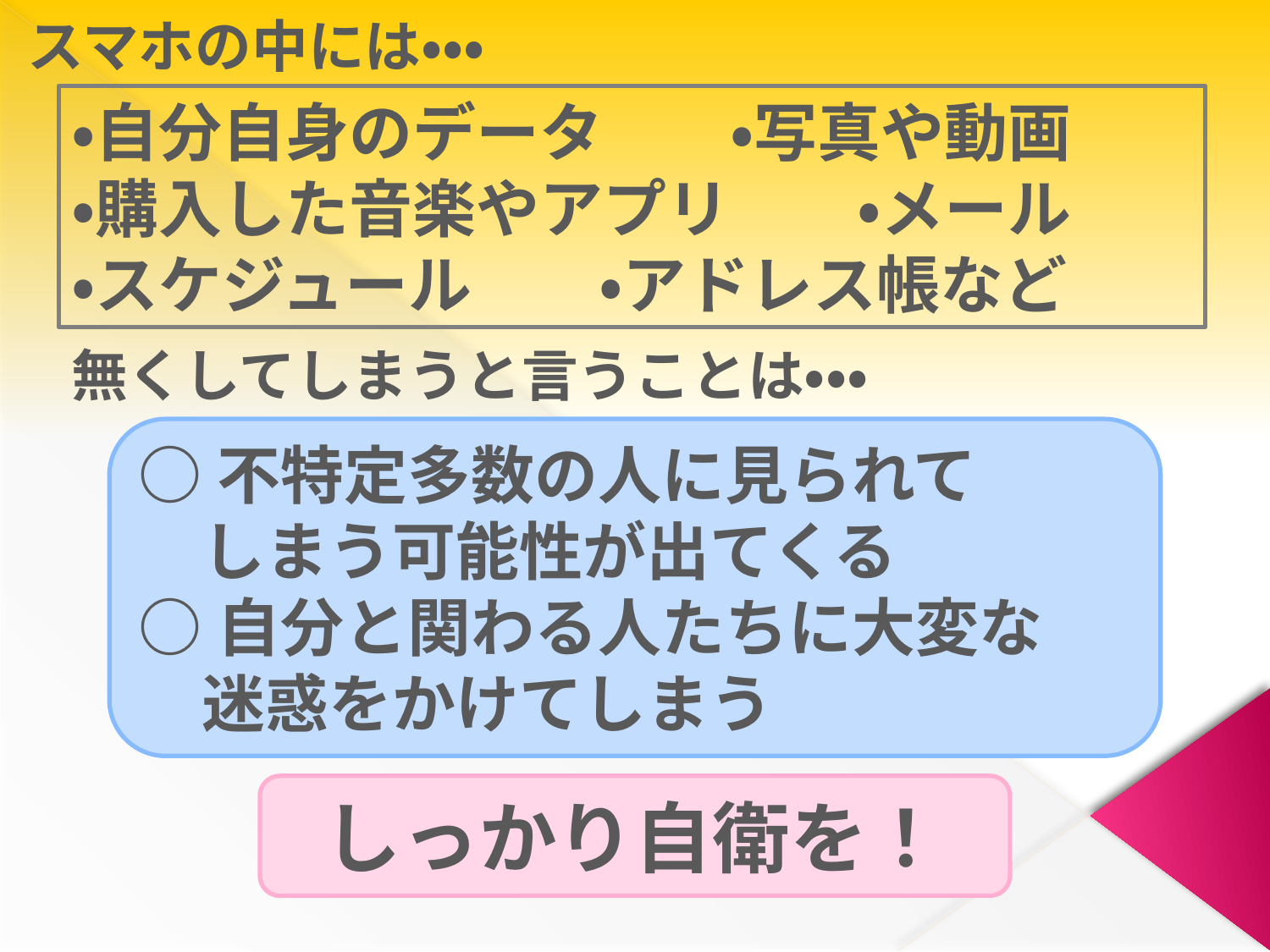

スマホの中には・・・
・自分自身のデータ　　・写真や動画
・購入した音楽やアプリ　　・メール
・スケジュール　　・アドレス帳など
無くしてしまうと言うことは・・・
○不特定多数の人に見られて
　しまう可能性が出てくる
○自分と関わる人たちに大変な
　迷惑をかけてしまう
しっかり自衛を！